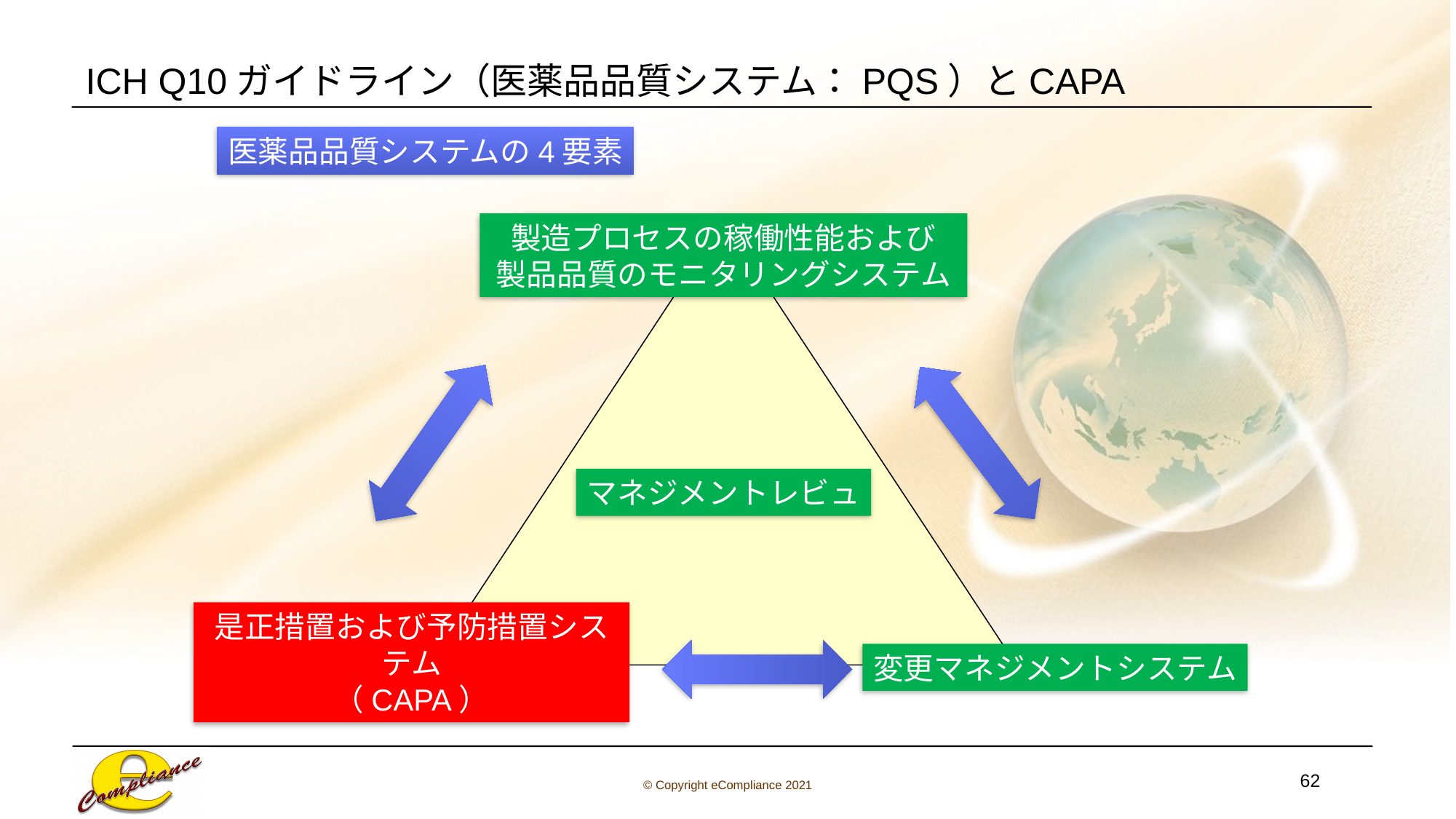

# ICH Q10ガイドライン（医薬品品質システム：PQS）とCAPA
医薬品品質システムの4要素
製造プロセスの稼働性能および
製品品質のモニタリングシステム

マネジメントレビュ

是正措置および予防措置システム
（CAPA）
変更マネジメントシステム